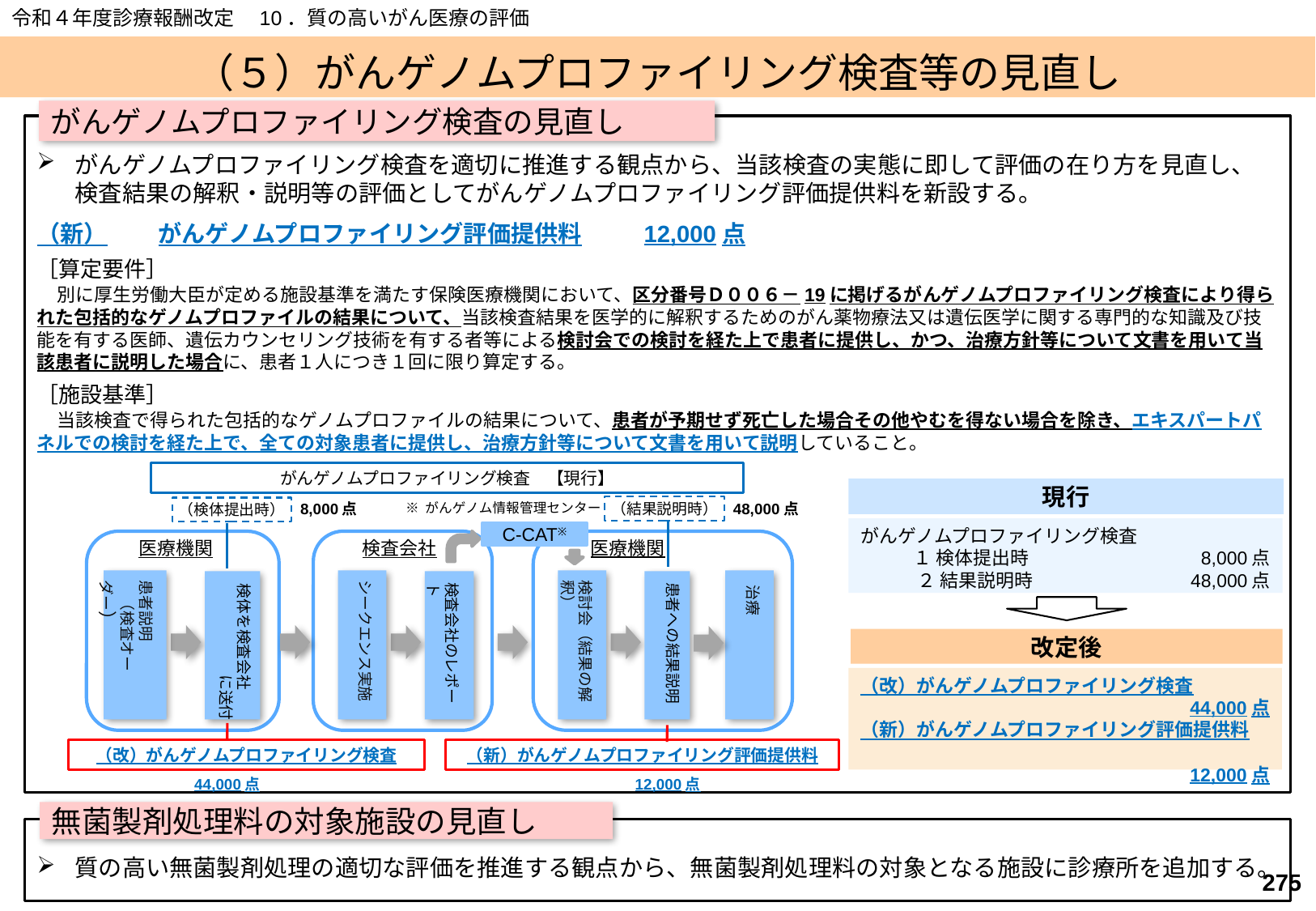

令和４年度診療報酬改定　10．質の高いがん医療の評価
# （５）がんゲノムプロファイリング検査等の見直し
がんゲノムプロファイリング検査の見直し

がんゲノムプロファイリング検査を適切に推進する観点から、当該検査の実態に即して評価の在り方を見直し、検査結果の解釈・説明等の評価としてがんゲノムプロファイリング評価提供料を新設する。

（新）	がんゲノムプロファイリング評価提供料	12,000点

［算定要件］
　別に厚生労働大臣が定める施設基準を満たす保険医療機関において、区分番号Ｄ００６－19に掲げるがんゲノムプロファイリング検査により得られた包括的なゲノムプロファイルの結果について、当該検査結果を医学的に解釈するためのがん薬物療法又は遺伝医学に関する専門的な知識及び技能を有する医師、遺伝カウンセリング技術を有する者等による検討会での検討を経た上で患者に提供し、かつ、治療方針等について文書を用いて当該患者に説明した場合に、患者１人につき１回に限り算定する。

［施設基準］
　当該検査で得られた包括的なゲノムプロファイルの結果について、患者が予期せず死亡した場合その他やむを得ない場合を除き、エキスパートパネルでの検討を経た上で、全ての対象患者に提供し、治療方針等について文書を用いて説明していること。

がんゲノムプロファイリング検査　【現行】
（検体提出時）
※ がんゲノム情報管理センター
C-CAT※

医療機関
患者説明
　（検査オーダー）

検体を検査会社
　　　　　　に送付

検査会社
シークエンス実施

検査会社のレポート

検討会（結果の解釈）

患者への結果説明

治療

8,000点
（結果説明時）
48,000点
医療機関
（改）がんゲノムプロファイリング検査
（新）がんゲノムプロファイリング評価提供料
44,000点
12,000点
現行
がんゲノムプロファイリング検査
　　１ 検体提出時　　　　　　　　　8,000点
２ 結果説明時　　　　　　　　 48,000点

改定後
（改）がんゲノムプロファイリング検査
　　　　　　　　　　　　　　　　　44,000点
（新）がんゲノムプロファイリング評価提供料
12,000点
無菌製剤処理料の対象施設の見直し

質の高い無菌製剤処理の適切な評価を推進する観点から、無菌製剤処理料の対象となる施設に診療所を追加する。
275